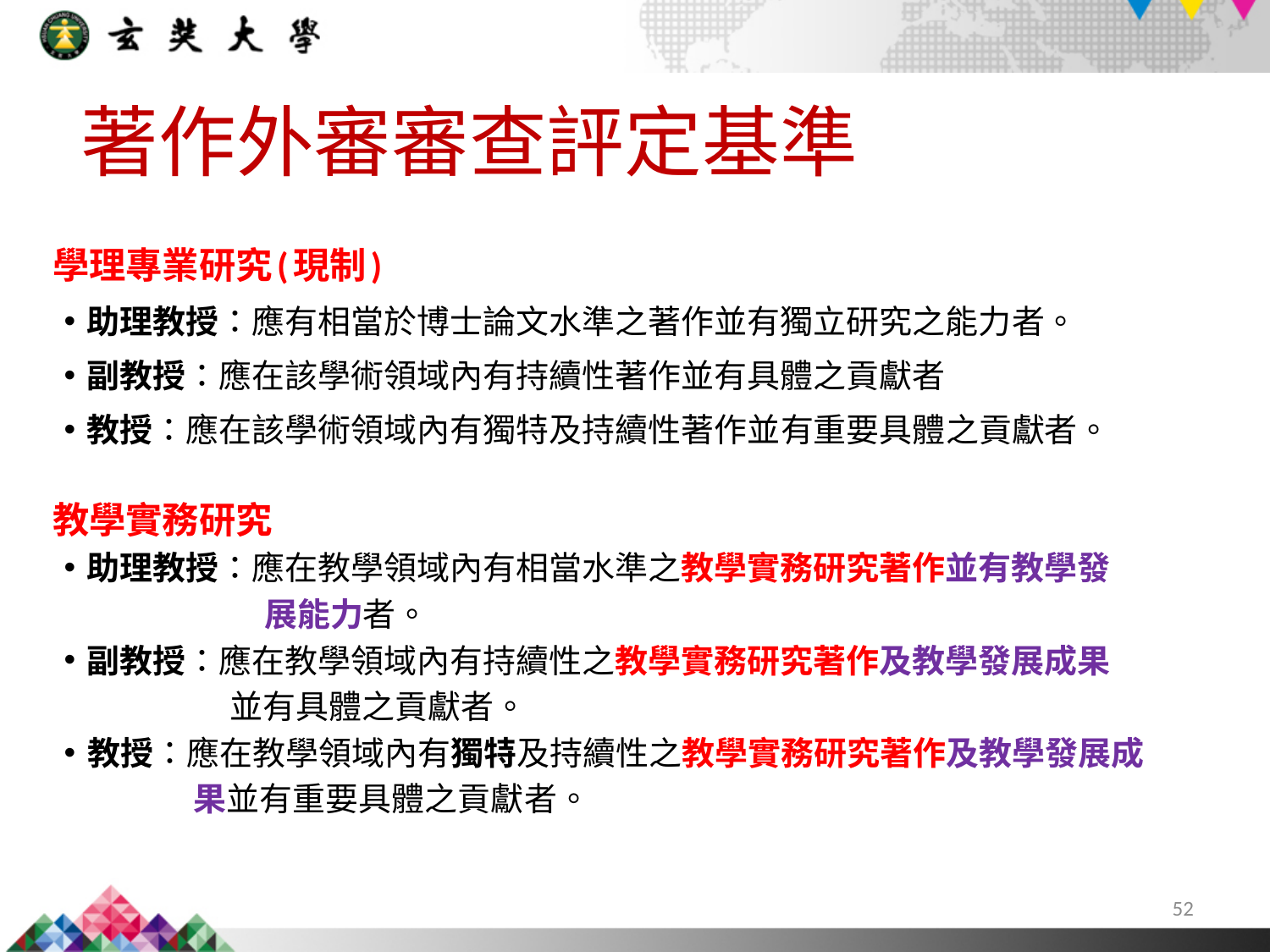

著作外審審查評定基準
學理專業研究(現制)
助理教授：應有相當於博士論文水準之著作並有獨立研究之能力者。
副教授：應在該學術領域內有持續性著作並有具體之貢獻者
教授：應在該學術領域內有獨特及持續性著作並有重要具體之貢獻者。

教學實務研究
助理教授：應在教學領域內有相當水準之教學實務研究著作並有教學發
展能力者。
副教授：應在教學領域內有持續性之教學實務研究著作及教學發展成果
並有具體之貢獻者。
教授：應在教學領域內有獨特及持續性之教學實務研究著作及教學發展成
果並有重要具體之貢獻者。
52